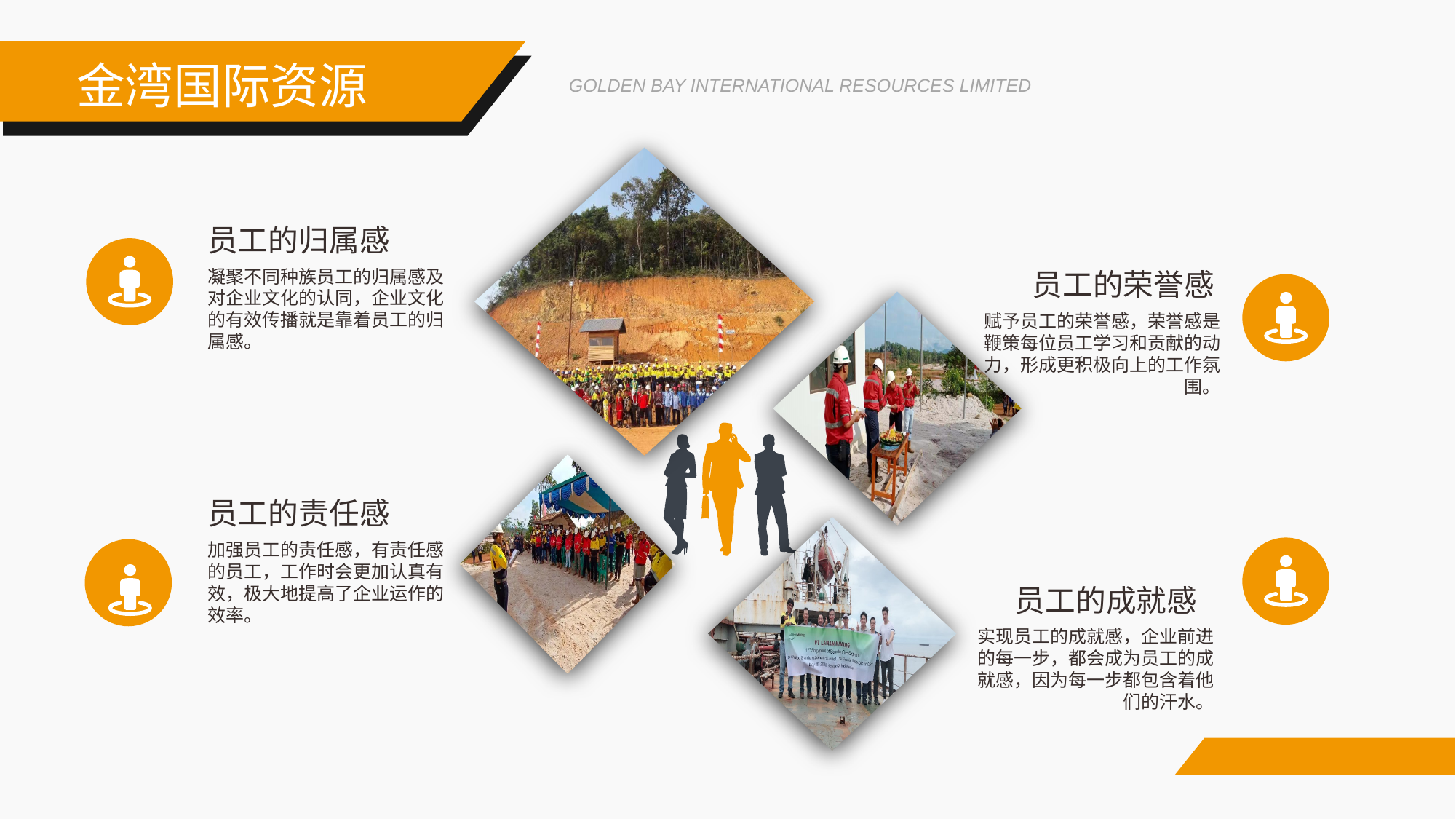

金湾国际资源

GOLDEN BAY INTERNATIONAL RESOURCES LIMITED

员工的归属感
凝聚不同种族员工的归属感及对企业文化的认同，企业文化的有效传播就是靠着员工的归属感。

员工的荣誉感
赋予员工的荣誉感，荣誉感是鞭策每位员工学习和贡献的动力，形成更积极向上的工作氛围。

员工的责任感
加强员工的责任感，有责任感的员工，工作时会更加认真有效，极大地提高了企业运作的效率。

员工的成就感
实现员工的成就感，企业前进的每一步，都会成为员工的成就感，因为每一步都包含着他们的汗水。